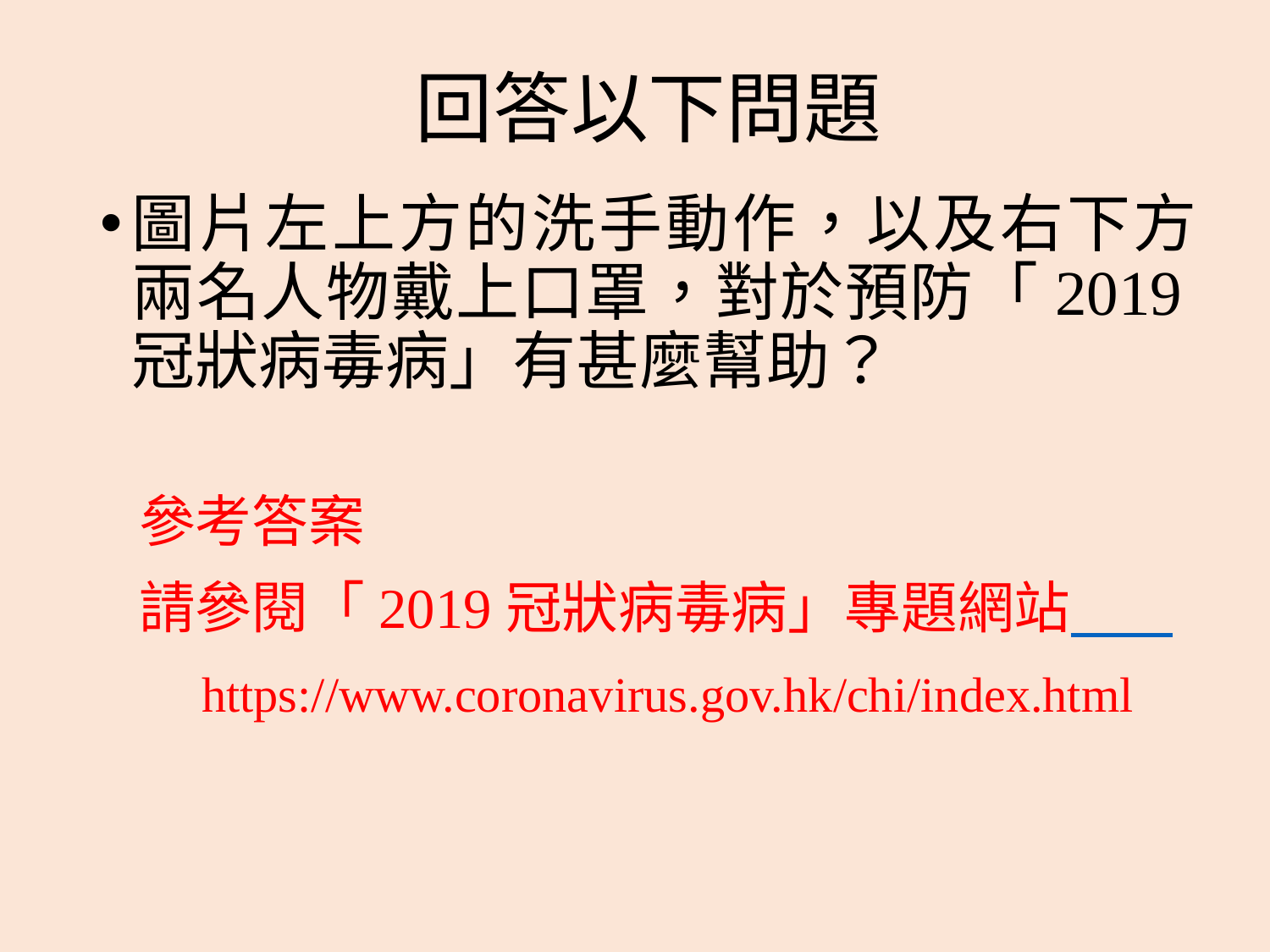

# 回答以下問題
圖片左上方的洗手動作，以及右下方兩名人物戴上口罩，對於預防「2019冠狀病毒病」有甚麼幫助？

  參考答案
  請參閱「2019冠狀病毒病」專題網站
   https://www.coronavirus.gov.hk/chi/index.html